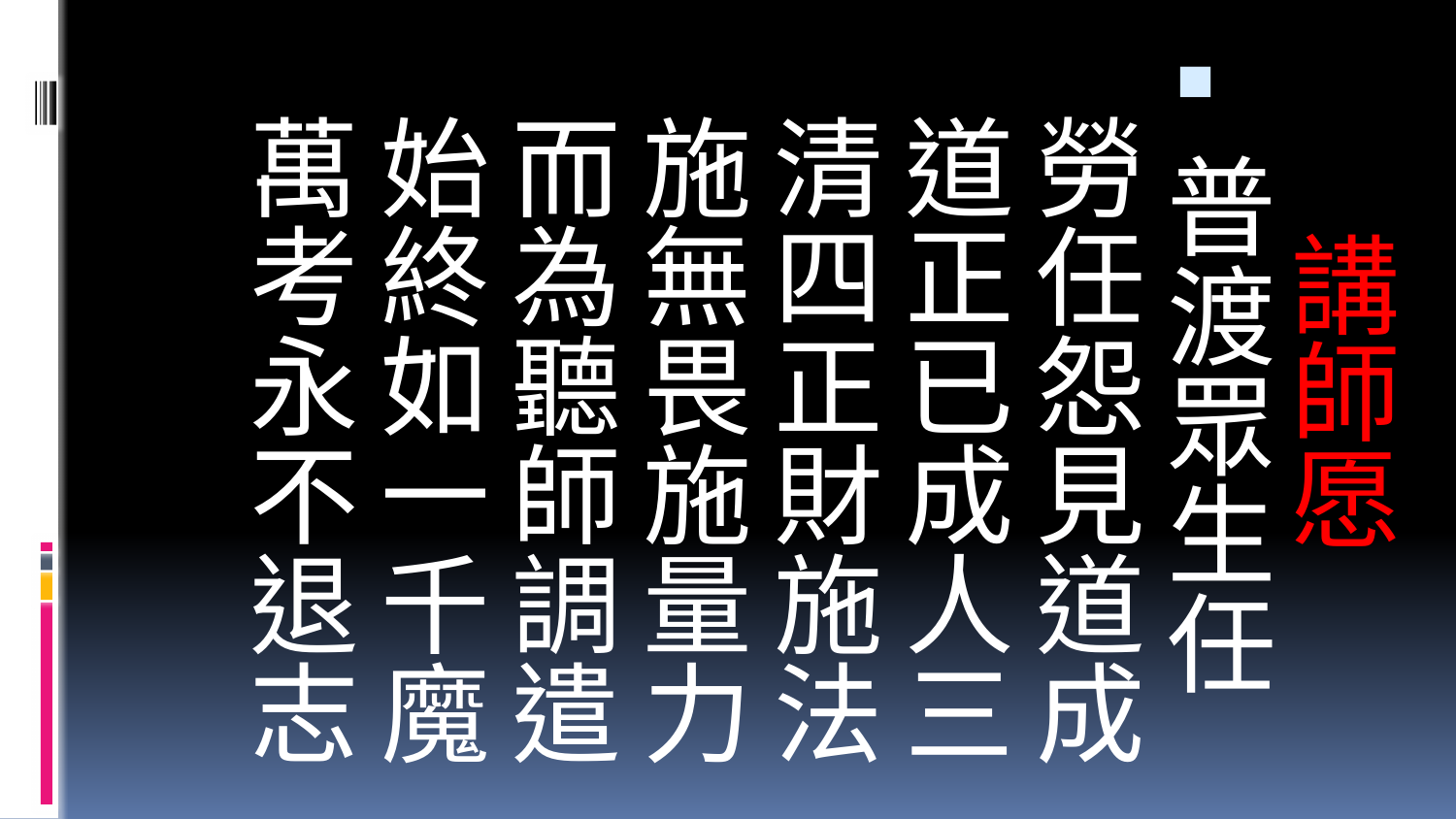

普渡眾生任勞任怨見道成道正已成人三清四正財施法施無畏施量力而為聽師調遣始終如一千魔萬考永不退志
# 講師愿